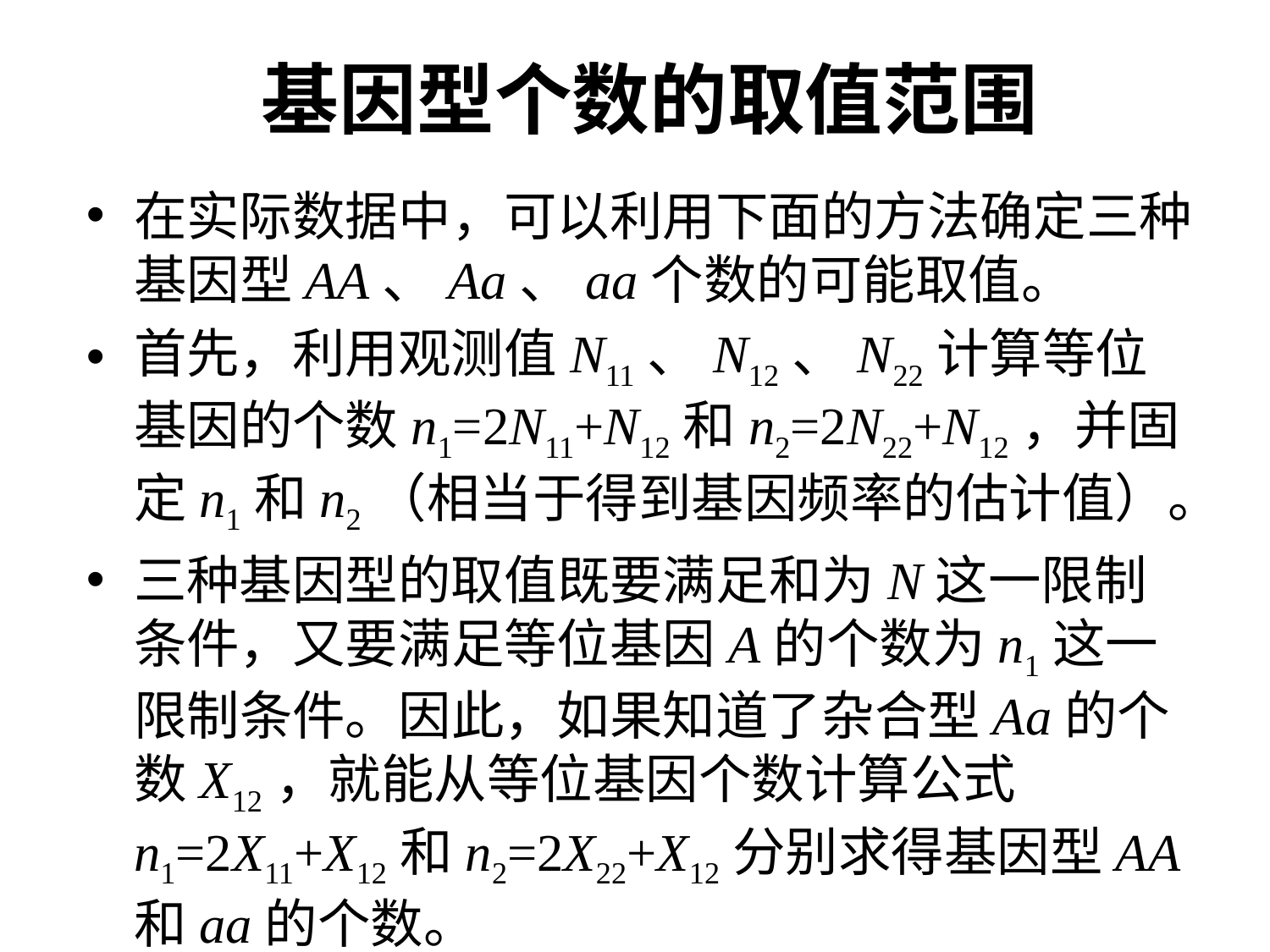

# 基因型个数的取值范围
在实际数据中，可以利用下面的方法确定三种基因型AA、Aa、aa个数的可能取值。
首先，利用观测值N11、N12、N22计算等位基因的个数n1=2N11+N12和n2=2N22+N12，并固定n1和n2（相当于得到基因频率的估计值）。
三种基因型的取值既要满足和为N这一限制条件，又要满足等位基因A的个数为n1这一限制条件。因此，如果知道了杂合型Aa的个数X12，就能从等位基因个数计算公式n1=2X11+X12和n2=2X22+X12分别求得基因型AA和aa的个数。